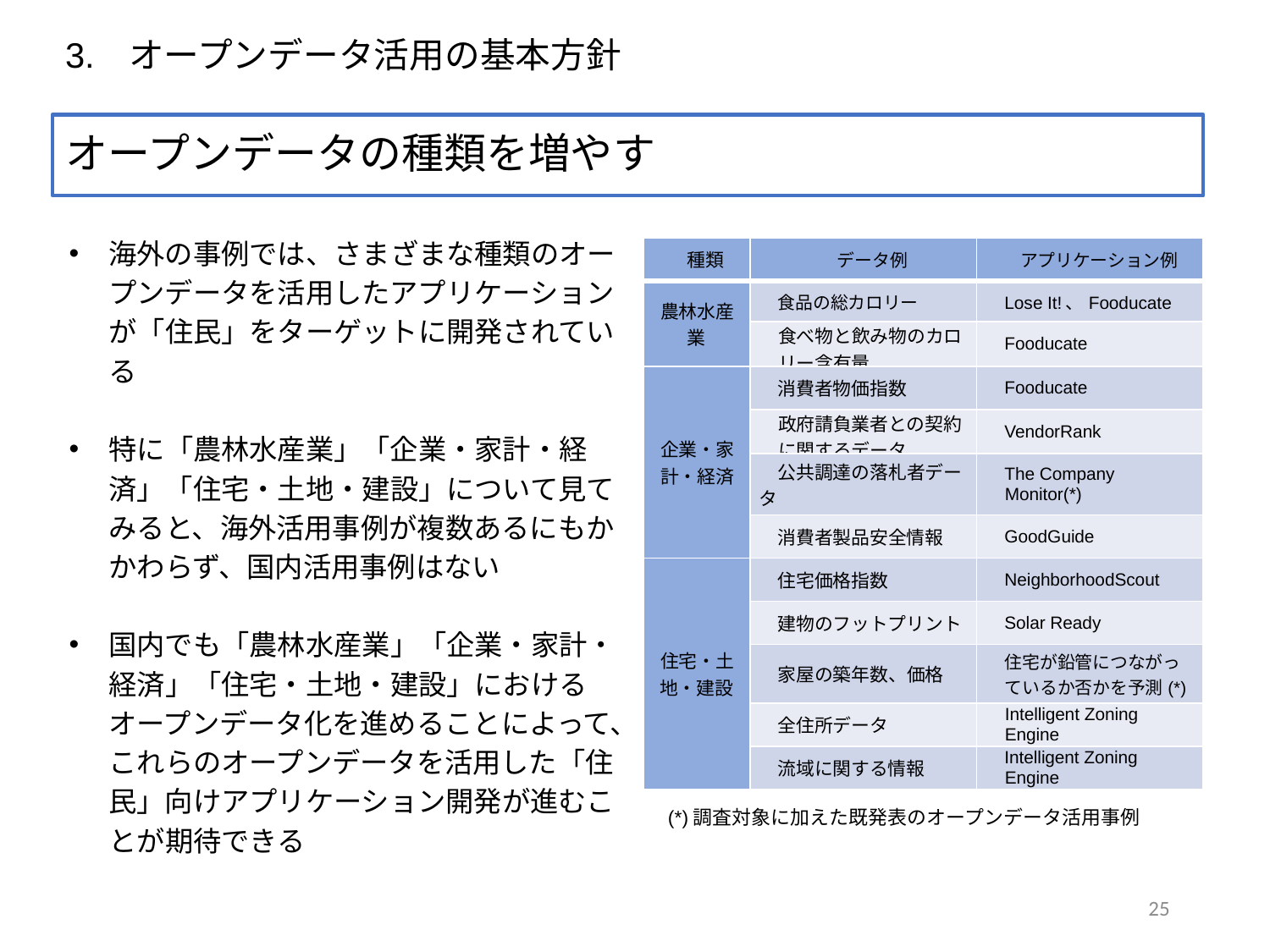

# オープンデータ活用の基本方針
オープンデータの種類を増やす
海外の事例では、さまざまな種類のオープンデータを活用したアプリケーションが「住民」をターゲットに開発されている

特に「農林水産業」「企業・家計・経済」「住宅・土地・建設」について見てみると、海外活用事例が複数あるにもかかわらず、国内活用事例はない

国内でも「農林水産業」「企業・家計・経済」「住宅・土地・建設」におけるオープンデータ化を進めることによって、これらのオープンデータを活用した「住民」向けアプリケーション開発が進むことが期待できる
| 種類 | データ例 | アプリケーション例 |
| --- | --- | --- |
| 農林水産業 | 食品の総カロリー | Lose It!、Fooducate |
|  | 食べ物と飲み物のカロリー含有量 | Fooducate |
| 企業・家計・経済 | 消費者物価指数 | Fooducate |
|  | 政府請負業者との契約に関するデータ | VendorRank |
|  | 公共調達の落札者データ | The Company Monitor(\*) |
|  | 消費者製品安全情報 | GoodGuide |
| 住宅・土地・建設 | 住宅価格指数 | NeighborhoodScout |
|  | 建物のフットプリント | Solar Ready |
|  | 家屋の築年数、価格 | 住宅が鉛管につながっているか否かを予測(\*) |
|  | 全住所データ | Intelligent Zoning Engine |
|  | 流域に関する情報 | Intelligent Zoning Engine |
(*)調査対象に加えた既発表のオープンデータ活用事例
25